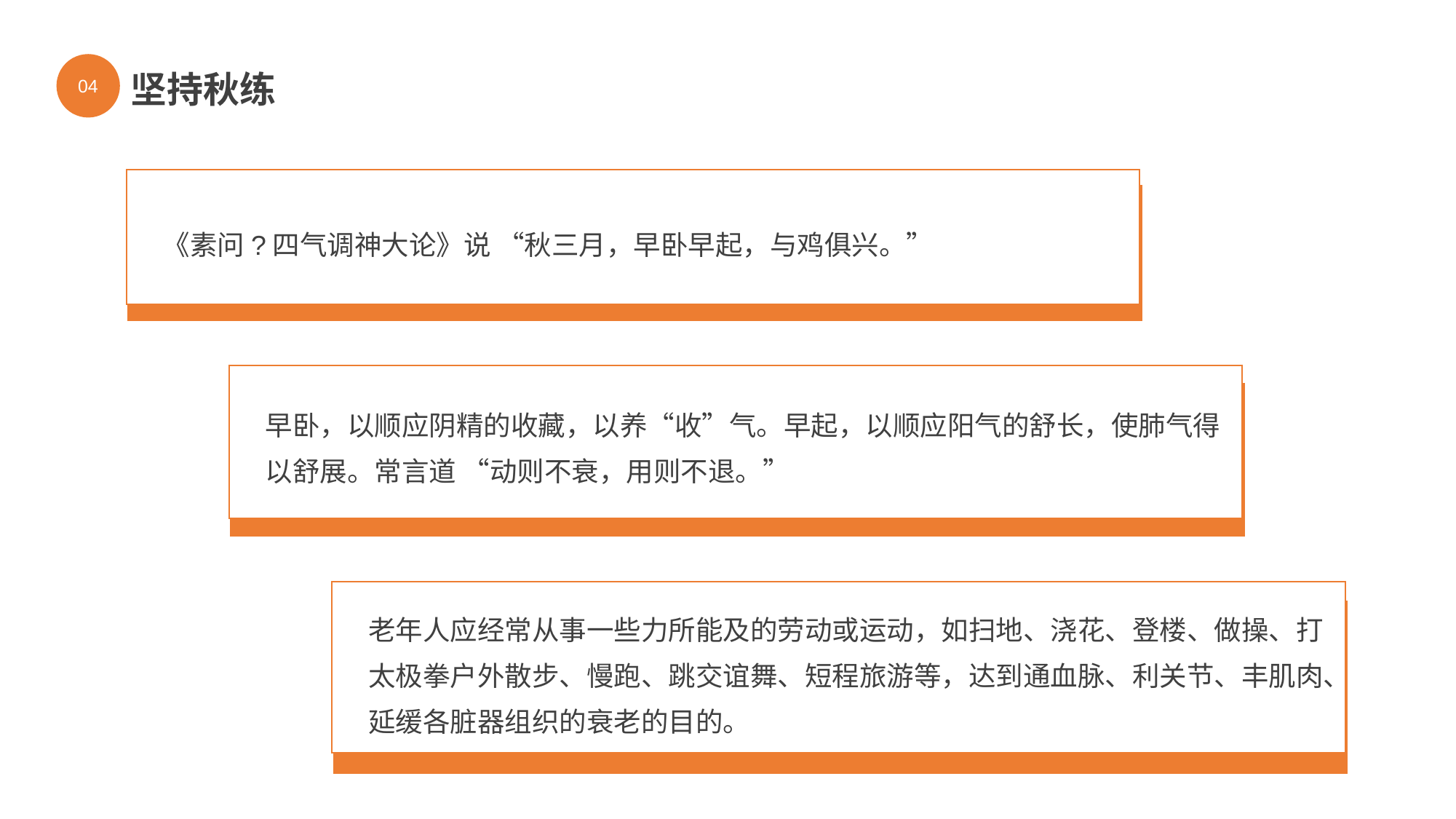

坚持秋练
04

《素问?四气调神大论》说 “秋三月，早卧早起，与鸡俱兴。”

早卧，以顺应阴精的收藏，以养“收”气。早起，以顺应阳气的舒长，使肺气得以舒展。常言道 “动则不衰，用则不退。”

老年人应经常从事一些力所能及的劳动或运动，如扫地、浇花、登楼、做操、打太极拳户外散步、慢跑、跳交谊舞、短程旅游等，达到通血脉、利关节、丰肌肉、延缓各脏器组织的衰老的目的。